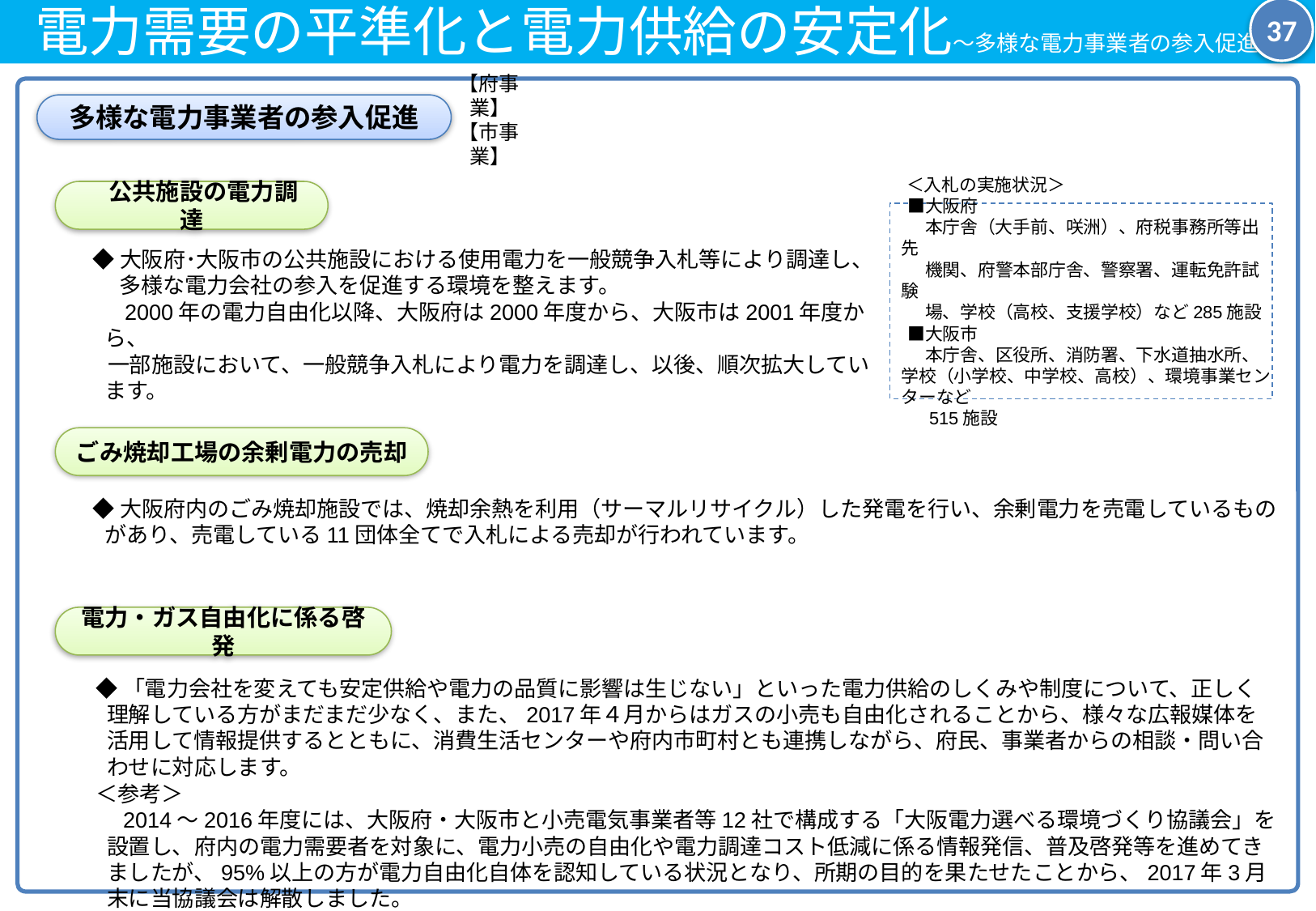

電力需要の平準化と電力供給の安定化～多様な電力事業者の参入促進～
37

多様な電力事業者の参入促進
【府事業】
【市事業】
　公共施設の電力調達
　＜入札の実施状況＞
　■大阪府
　　本庁舎（大手前、咲洲）、府税事務所等出先
　　機関、府警本部庁舎、警察署、運転免許試験
　　場、学校（高校、支援学校）など285施設
　■大阪市
　　本庁舎、区役所、消防署、下水道抽水所、学校（小学校、中学校、高校）、環境事業センターなど
　　515施設
◆大阪府･大阪市の公共施設における使用電力を一般競争入札等により調達し、
　 多様な電力会社の参入を促進する環境を整えます。
　 2000年の電力自由化以降、大阪府は2000年度から、大阪市は2001年度から、
  一部施設において、一般競争入札により電力を調達し、以後、順次拡大しています。
ごみ焼却工場の余剰電力の売却
◆大阪府内のごみ焼却施設では、焼却余熱を利用（サーマルリサイクル）した発電を行い、余剰電力を売電しているものがあり、売電している11団体全てで入札による売却が行われています。
電力・ガス自由化に係る啓発
◆「電力会社を変えても安定供給や電力の品質に影響は生じない」といった電力供給のしくみや制度について、正しく理解している方がまだまだ少なく、また、2017年４月からはガスの小売も自由化されることから、様々な広報媒体を活用して情報提供するとともに、消費生活センターや府内市町村とも連携しながら、府民、事業者からの相談・問い合わせに対応します。
＜参考＞
　2014～2016年度には、大阪府・大阪市と小売電気事業者等12社で構成する「大阪電力選べる環境づくり協議会」を設置し、府内の電力需要者を対象に、電力小売の自由化や電力調達コスト低減に係る情報発信、普及啓発等を進めてきましたが、95%以上の方が電力自由化自体を認知している状況となり、所期の目的を果たせたことから、2017年3月末に当協議会は解散しました。